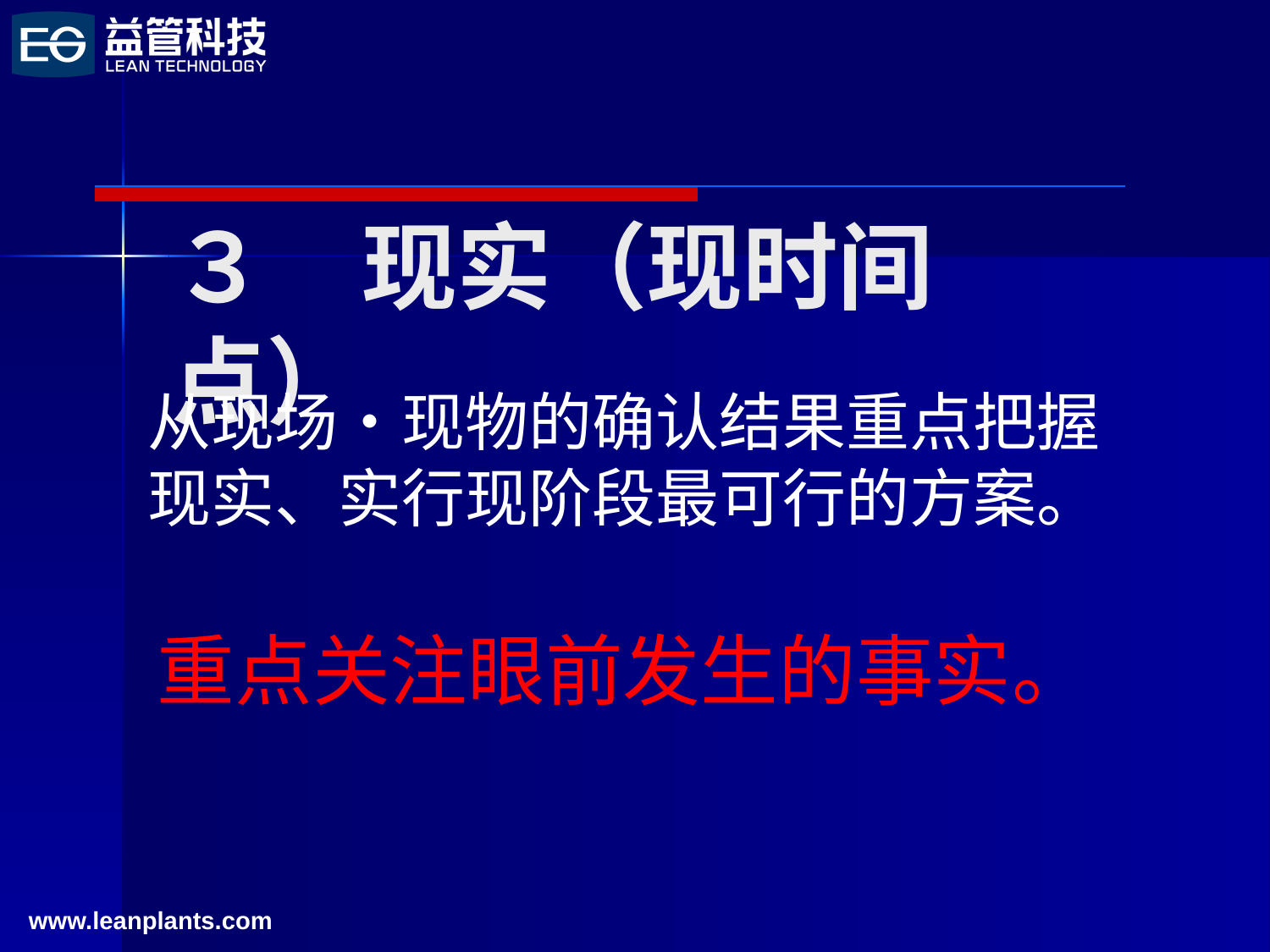

# ３　现实（现时间点）
从现场・现物的确认结果重点把握现实、实行现阶段最可行的方案。
重点关注眼前发生的事实。